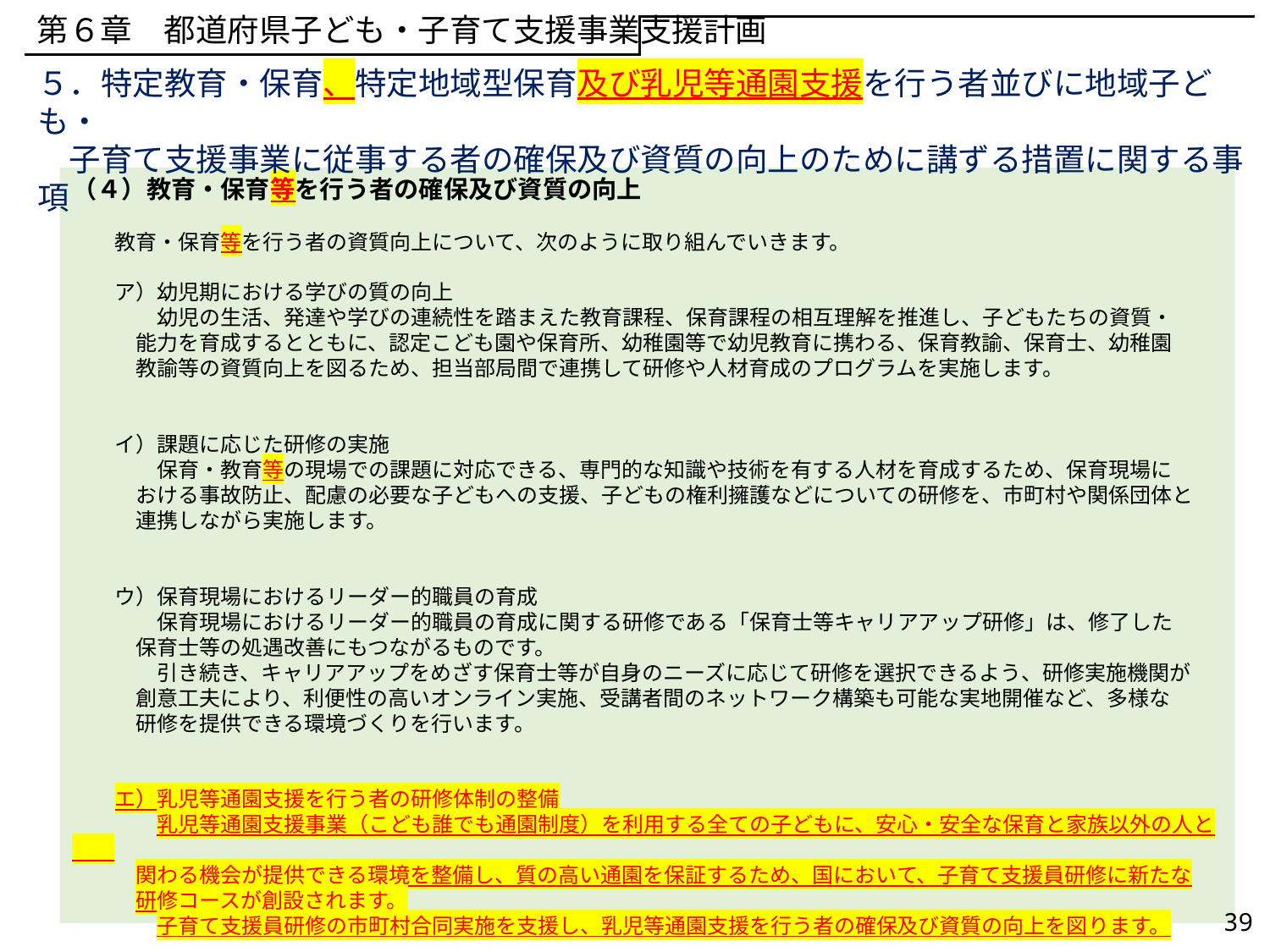

第６章　都道府県子ども・子育て支援事業支援計画

５．特定教育・保育、特定地域型保育及び乳児等通園支援を行う者並びに地域子ども・
　子育て支援事業に従事する者の確保及び資質の向上のために講ずる措置に関する事項
（４）教育・保育等を行う者の確保及び資質の向上

　　教育・保育等を行う者の資質向上について、次のように取り組んでいきます。

　　ア）幼児期における学びの質の向上
　　　　幼児の生活、発達や学びの連続性を踏まえた教育課程、保育課程の相互理解を推進し、子どもたちの資質・
　　　能力を育成するとともに、認定こども園や保育所、幼稚園等で幼児教育に携わる、保育教諭、保育士、幼稚園
　　　教諭等の資質向上を図るため、担当部局間で連携して研修や人材育成のプログラムを実施します。

　　イ）課題に応じた研修の実施
　　　　保育・教育等の現場での課題に対応できる、専門的な知識や技術を有する人材を育成するため、保育現場に
　　　おける事故防止、配慮の必要な子どもへの支援、子どもの権利擁護などについての研修を、市町村や関係団体と
　　　連携しながら実施します。

　　ウ）保育現場におけるリーダー的職員の育成
　　　　保育現場におけるリーダー的職員の育成に関する研修である「保育士等キャリアアップ研修」は、修了した
　　　保育士等の処遇改善にもつながるものです。
　　　　引き続き、キャリアアップをめざす保育士等が自身のニーズに応じて研修を選択できるよう、研修実施機関が
　　　創意工夫により、利便性の高いオンライン実施、受講者間のネットワーク構築も可能な実地開催など、多様な
　　　研修を提供できる環境づくりを行います。

　　エ）乳児等通園支援を行う者の研修体制の整備
　　　　乳児等通園支援事業（こども誰でも通園制度）を利用する全ての子どもに、安心・安全な保育と家族以外の人と
　　　関わる機会が提供できる環境を整備し、質の高い通園を保証するため、国において、子育て支援員研修に新たな
　　　研修コースが創設されます。
　　　　子育て支援員研修の市町村合同実施を支援し、乳児等通園支援を行う者の確保及び資質の向上を図ります。

39